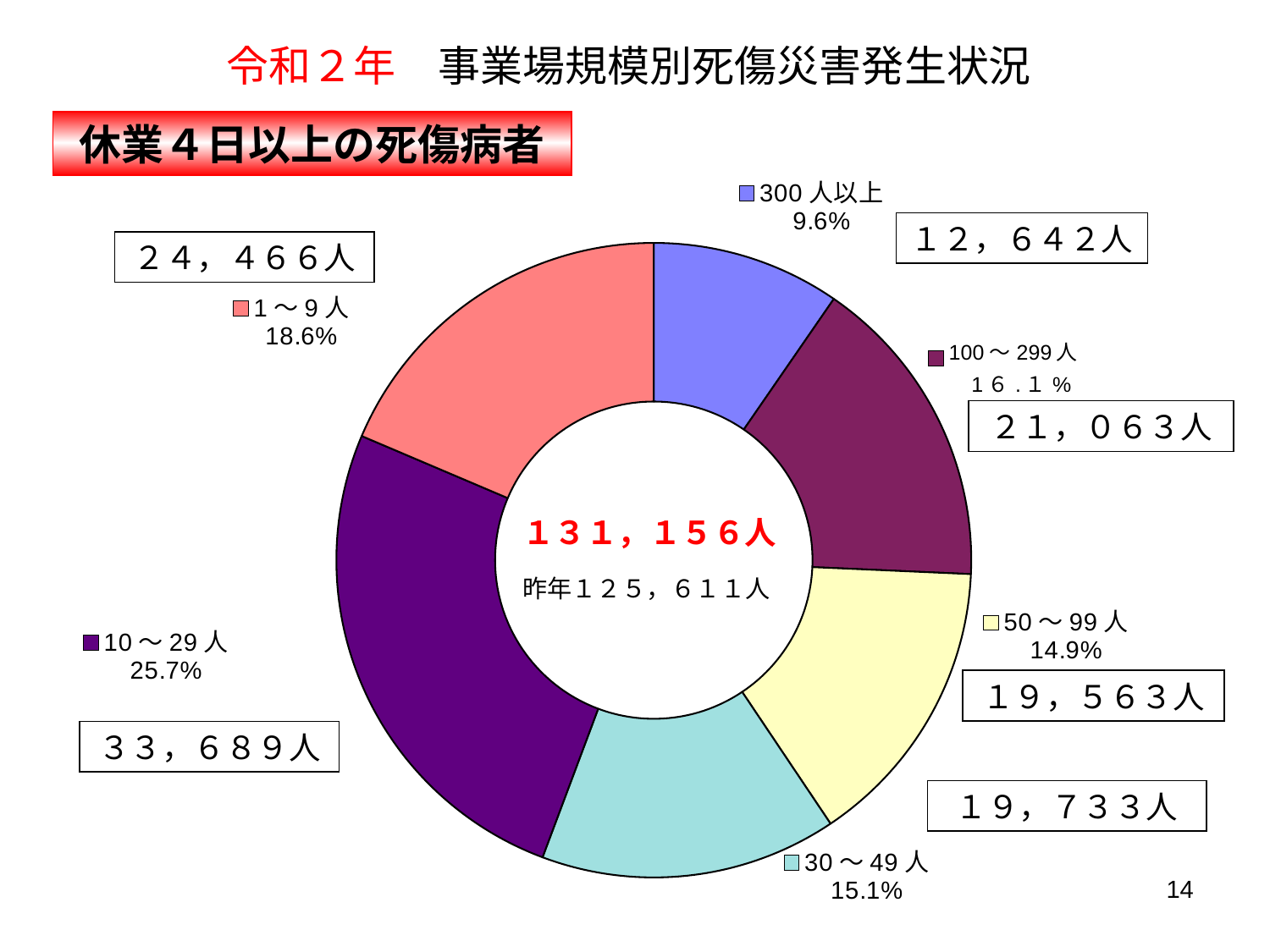

令和２年　事業場規模別死傷災害発生状況

### Chart

| Category |
|---|

### Chart

| Category |  |
|---|---|
| 300人以上 | 9.6 |
| 100～299人 | 16.1 |
| 50～99人 | 14.9 |
| 30～49人 | 15.1 |
| 10～29人 | 25.7 |
| 1～9人 | 18.6 |
休業４日以上の死傷病者
１２，６４２人
２４，４６６人
２１，０６３人
１３１，１５６人
昨年１２５，６１１人
１９，５６３人
３３，６８９人
１９，７３３人
14